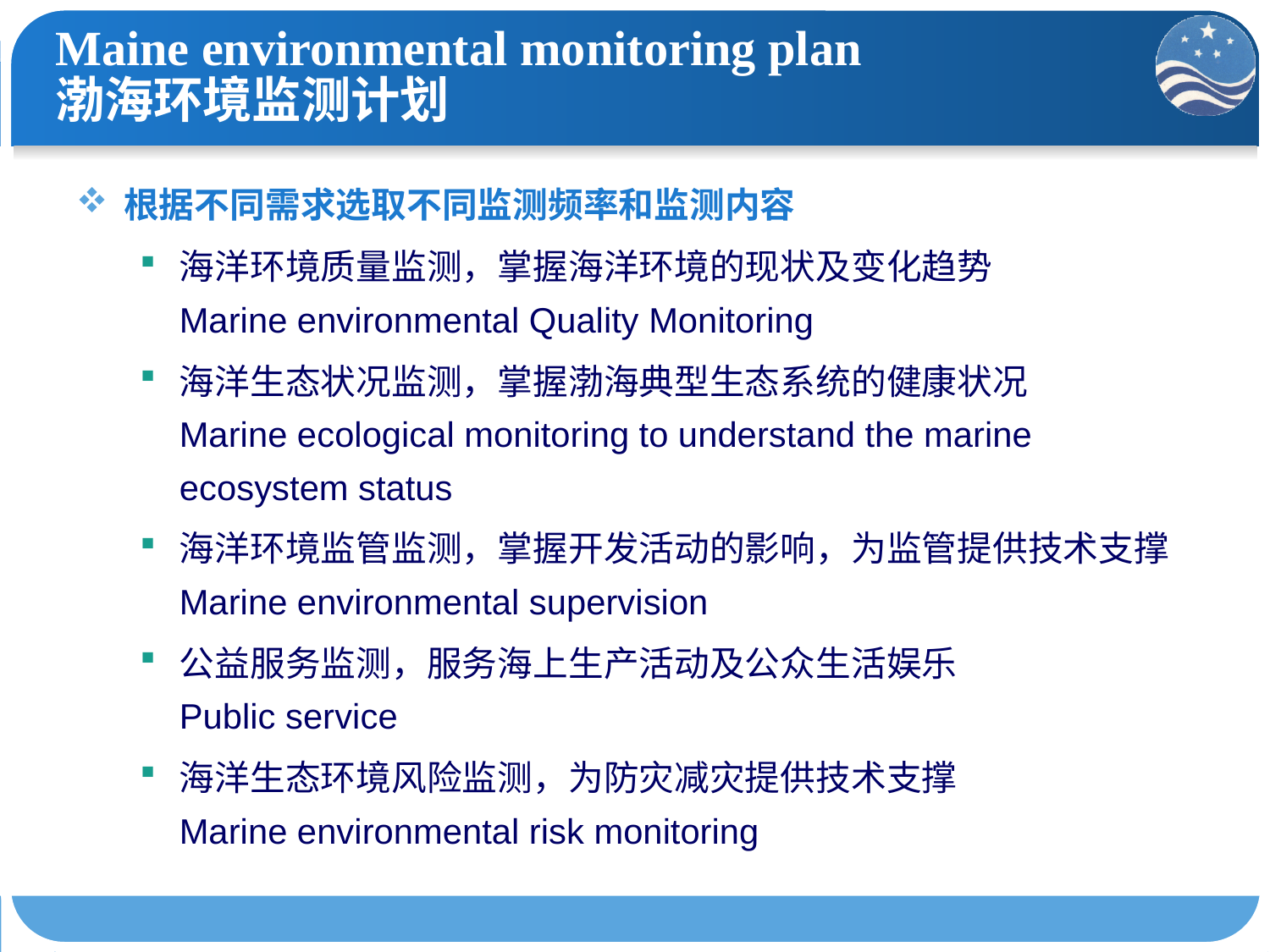

# Maine environmental monitoring plan 渤海环境监测计划
根据不同需求选取不同监测频率和监测内容
海洋环境质量监测，掌握海洋环境的现状及变化趋势
Marine environmental Quality Monitoring
海洋生态状况监测，掌握渤海典型生态系统的健康状况
Marine ecological monitoring to understand the marine ecosystem status
海洋环境监管监测，掌握开发活动的影响，为监管提供技术支撑
Marine environmental supervision
公益服务监测，服务海上生产活动及公众生活娱乐
Public service
海洋生态环境风险监测，为防灾减灾提供技术支撑
Marine environmental risk monitoring